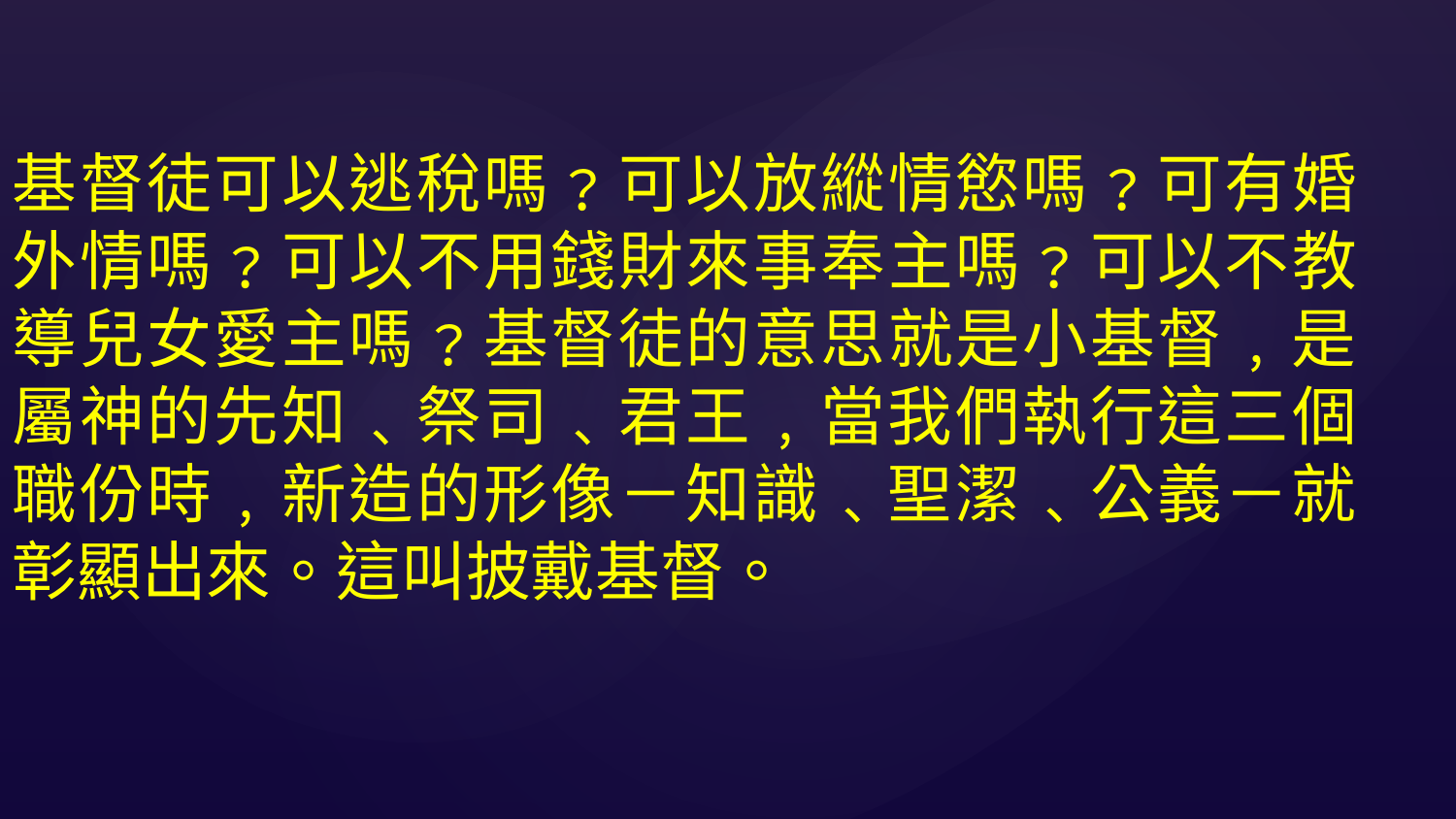

基督徒可以逃稅嗎﹖可以放縱情慾嗎﹖可有婚外情嗎﹖可以不用錢財來事奉主嗎﹖可以不教導兒女愛主嗎﹖基督徒的意思就是小基督﹐是屬神的先知﹑祭司﹑君王﹐當我們執行這三個職份時﹐新造的形像－知識﹑聖潔﹑公義－就彰顯出來。這叫披戴基督。